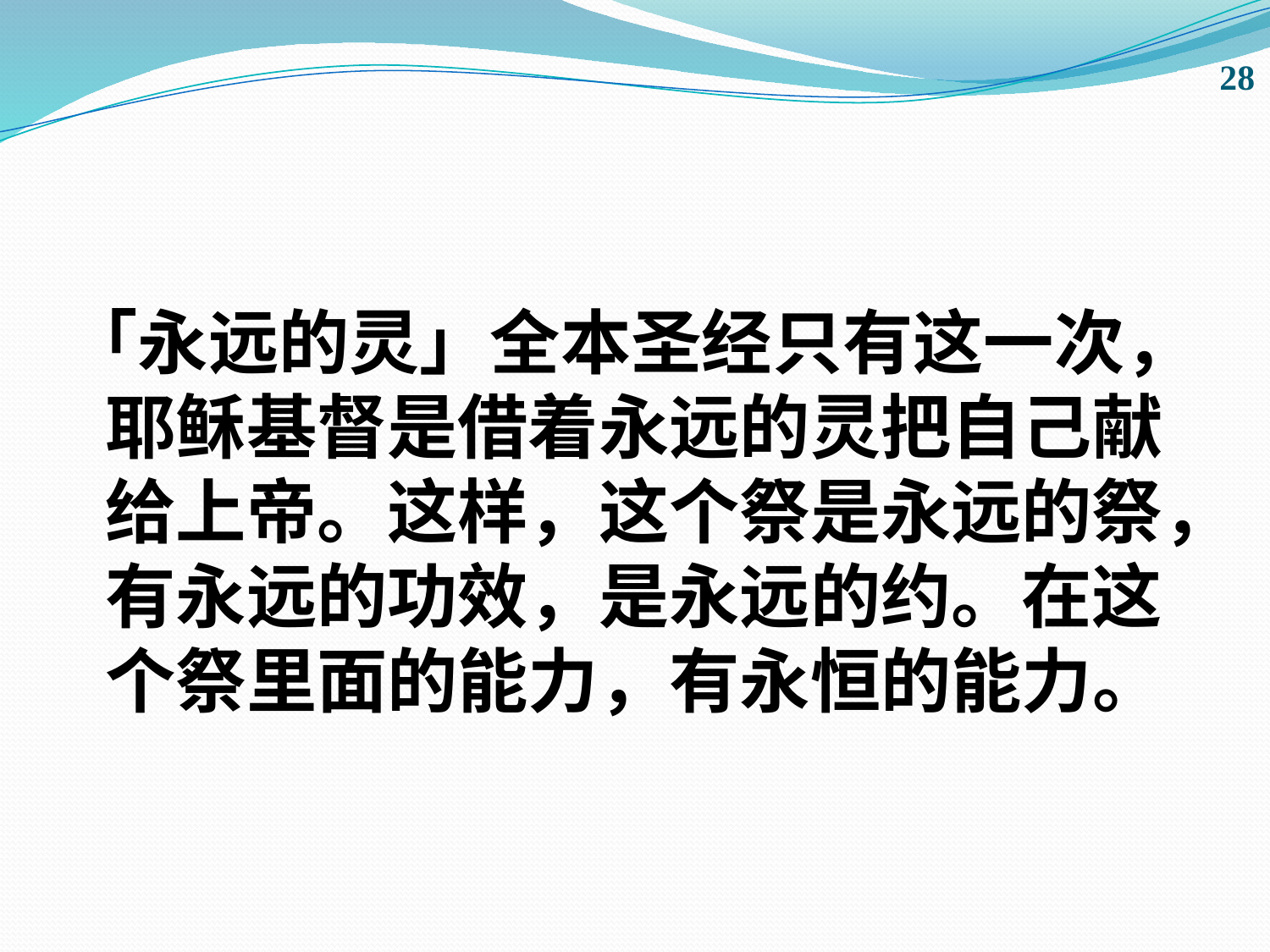

28

「永远的灵」全本圣经只有这一次，耶稣基督是借着永远的灵把自己献给上帝。这样，这个祭是永远的祭，有永远的功效，是永远的约。在这个祭里面的能力，有永恒的能力。